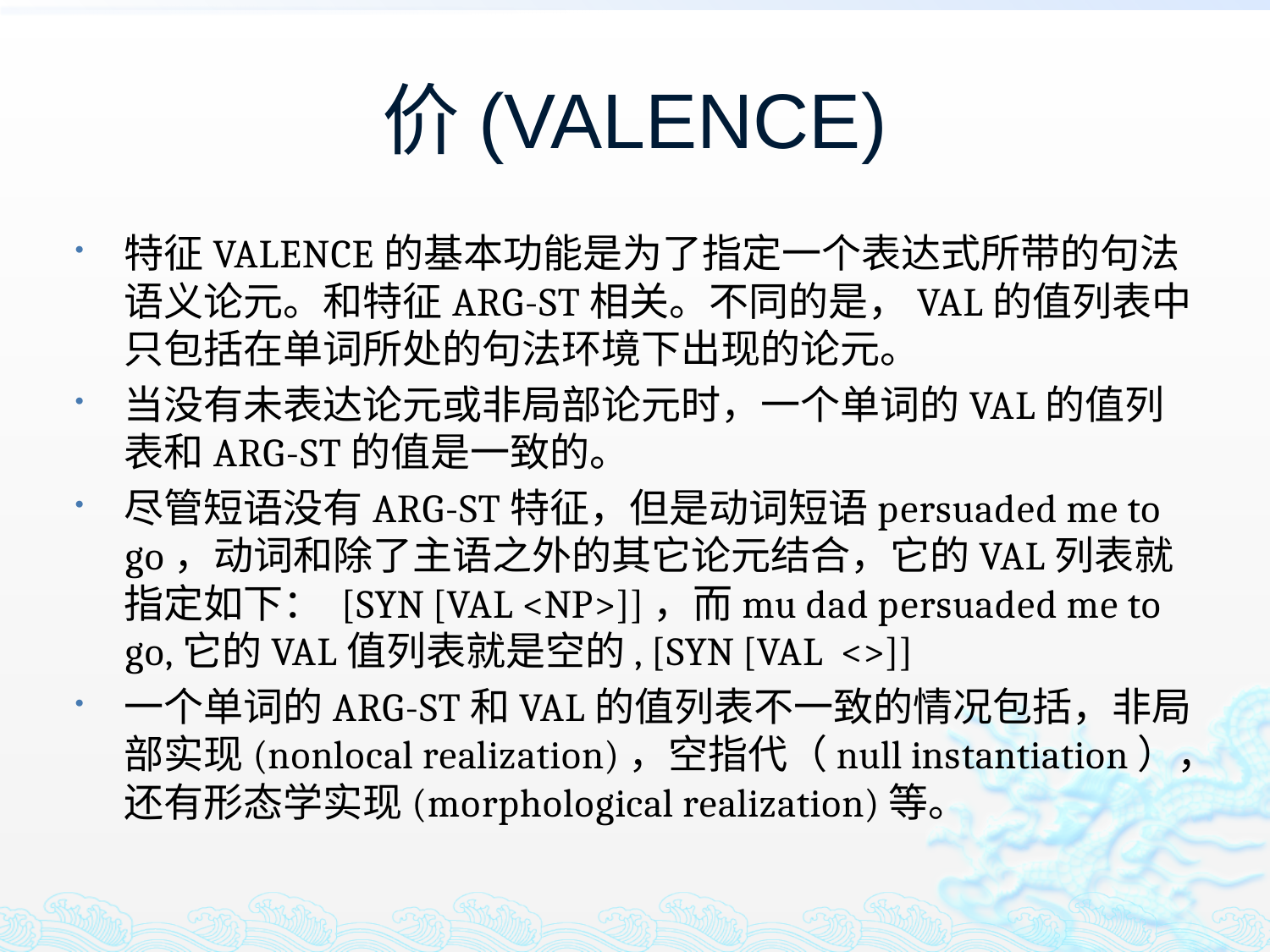

# 价(VALENCE)
特征VALENCE的基本功能是为了指定一个表达式所带的句法语义论元。和特征ARG-ST相关。不同的是，VAL的值列表中只包括在单词所处的句法环境下出现的论元。
当没有未表达论元或非局部论元时，一个单词的VAL的值列表和ARG-ST的值是一致的。
尽管短语没有ARG-ST特征，但是动词短语persuaded me to go，动词和除了主语之外的其它论元结合，它的VAL列表就指定如下： [SYN [VAL <NP>]]，而mu dad persuaded me to go,它的VAL值列表就是空的, [SYN [VAL  <>]]
一个单词的ARG-ST和VAL的值列表不一致的情况包括，非局部实现(nonlocal realization)，空指代（null instantiation），还有形态学实现(morphological realization)等。